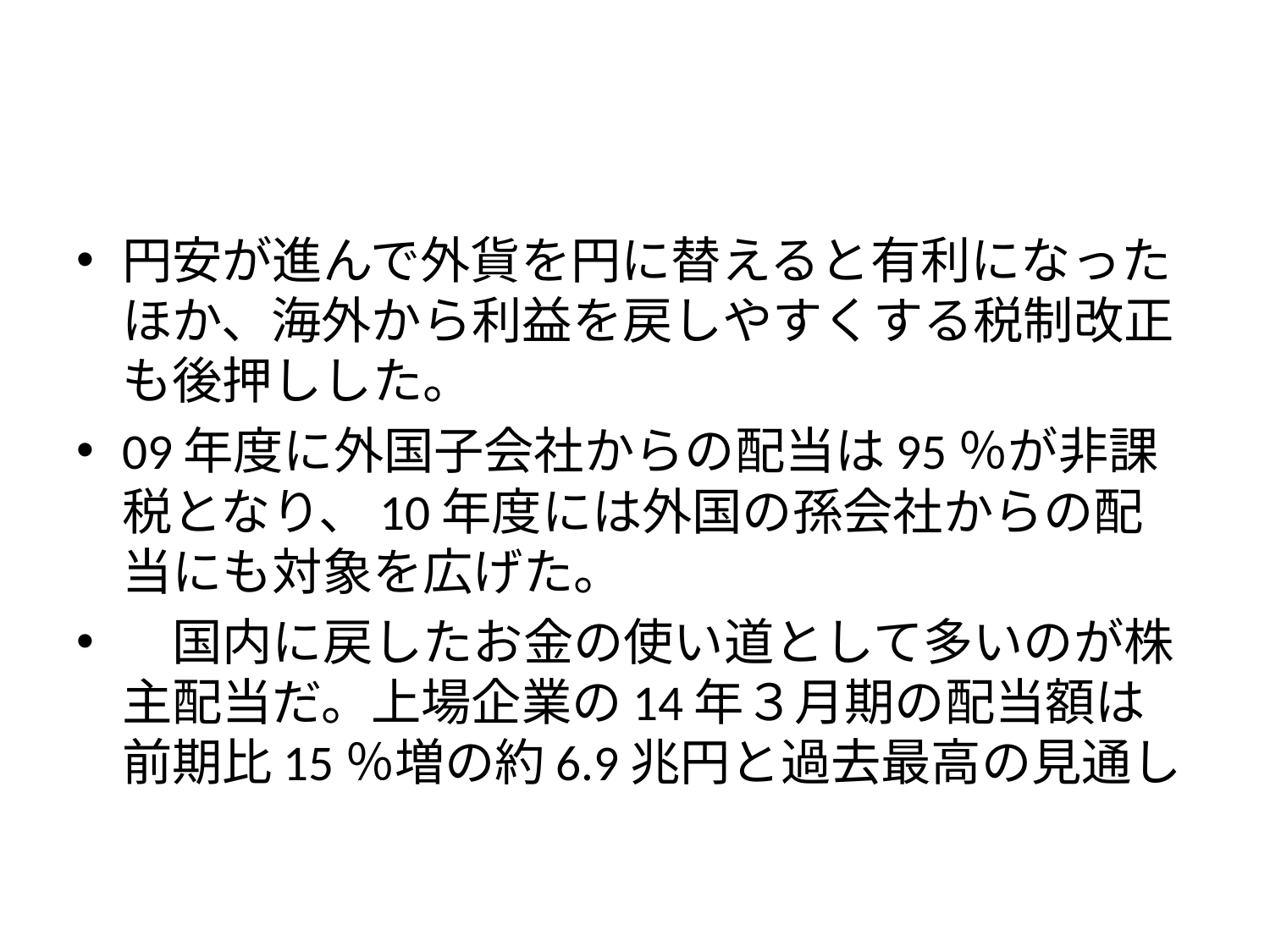

#
円安が進んで外貨を円に替えると有利になったほか、海外から利益を戻しやすくする税制改正も後押しした。
09年度に外国子会社からの配当は95％が非課税となり、10年度には外国の孫会社からの配当にも対象を広げた。
　国内に戻したお金の使い道として多いのが株主配当だ。上場企業の14年３月期の配当額は前期比15％増の約6.9兆円と過去最高の見通し